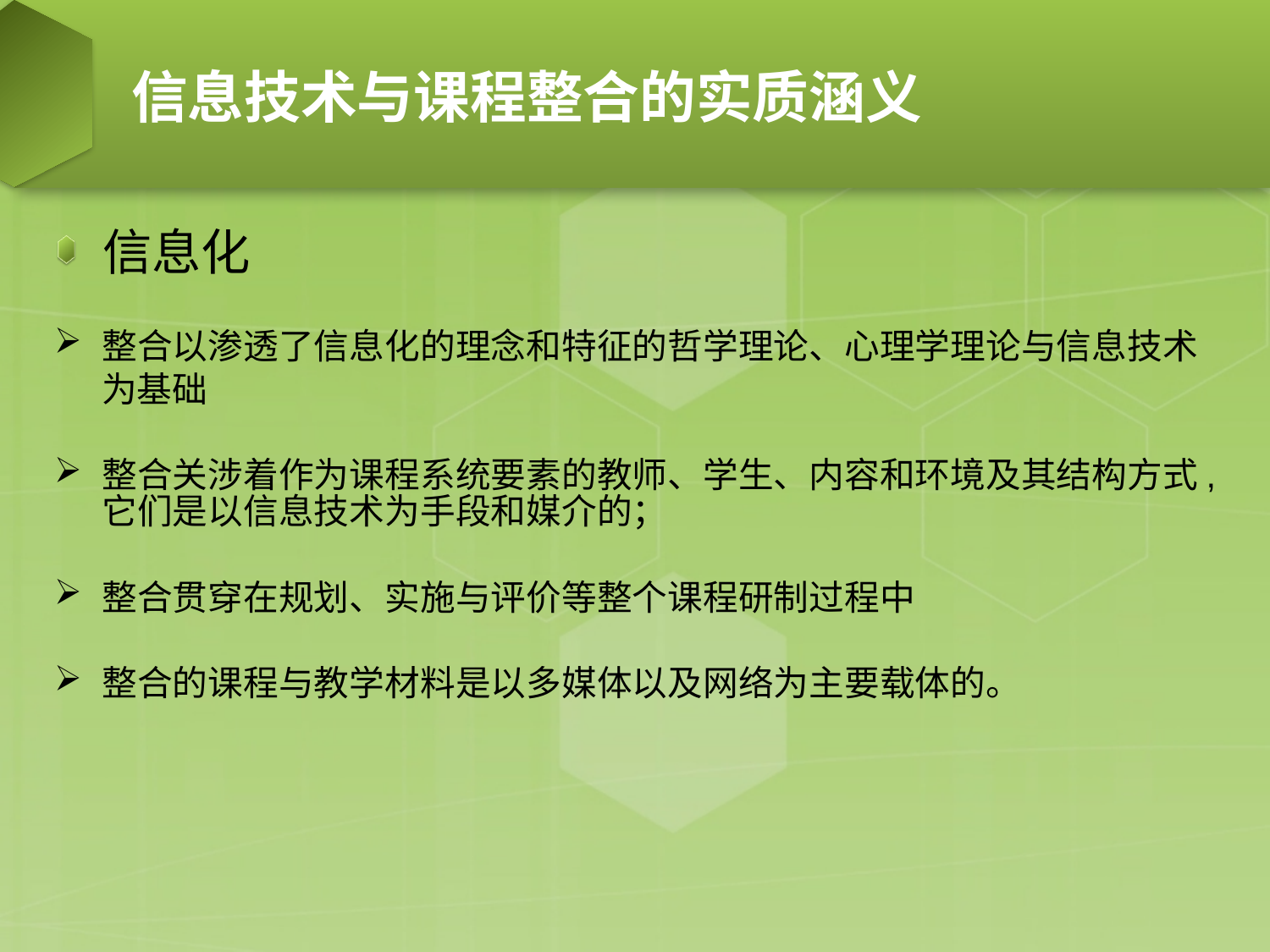

# 信息技术与课程整合的实质涵义
信息化

整合以渗透了信息化的理念和特征的哲学理论、心理学理论与信息技术
     为基础

整合关涉着作为课程系统要素的教师、学生、内容和环境及其结构方式,它们是以信息技术为手段和媒介的；

整合贯穿在规划、实施与评价等整个课程研制过程中

整合的课程与教学材料是以多媒体以及网络为主要载体的。